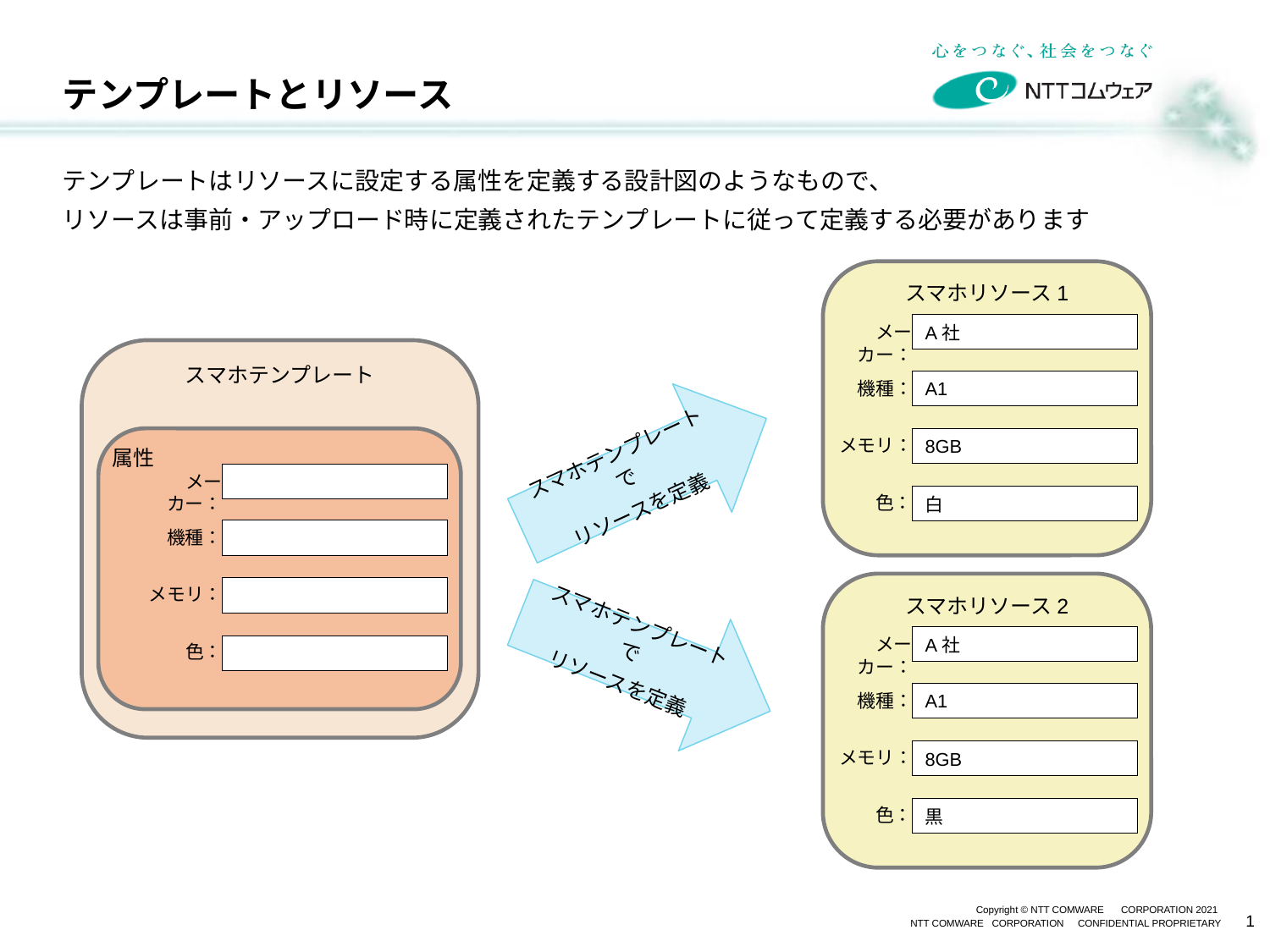

# テンプレートとリソース
テンプレートはリソースに設定する属性を定義する設計図のようなもので、
リソースは事前・アップロード時に定義されたテンプレートに従って定義する必要があります
スマホリソース1
メーカー：
A社
機種：
A1
メモリ：
8GB
色：
白
スマホテンプレート
属性
メーカー：

機種：

メモリ：

色：

スマホテンプレートで
リソースを定義
スマホリソース2
メーカー：
A社
機種：
A1
メモリ：
8GB
色：
黒
スマホテンプレートで
リソースを定義